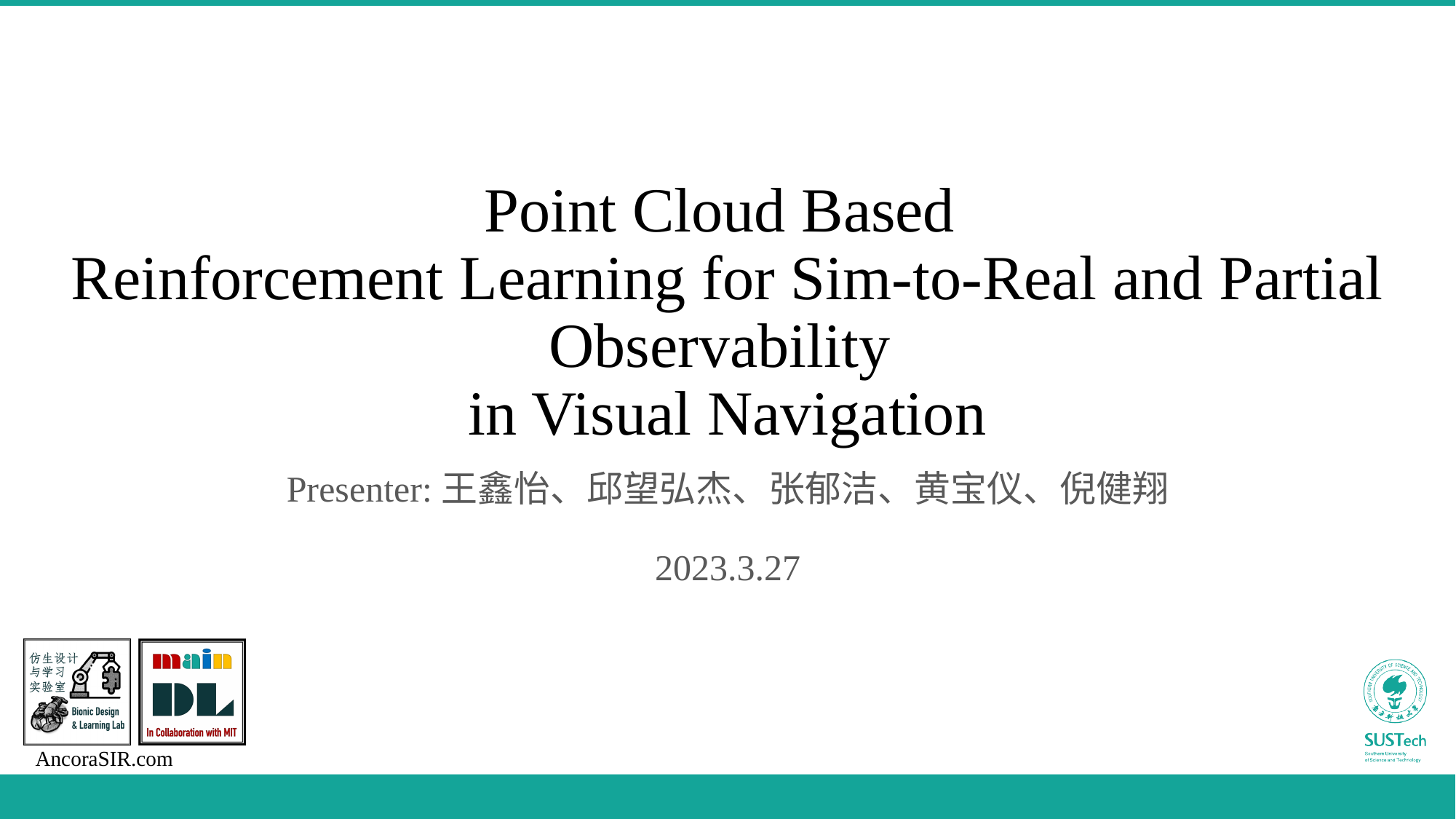

# Point Cloud Based Reinforcement Learning for Sim-to-Real and Partial Observability in Visual Navigation
Presenter:王鑫怡、邱望弘杰、张郁洁、黄宝仪、倪健翔

2023.3.27